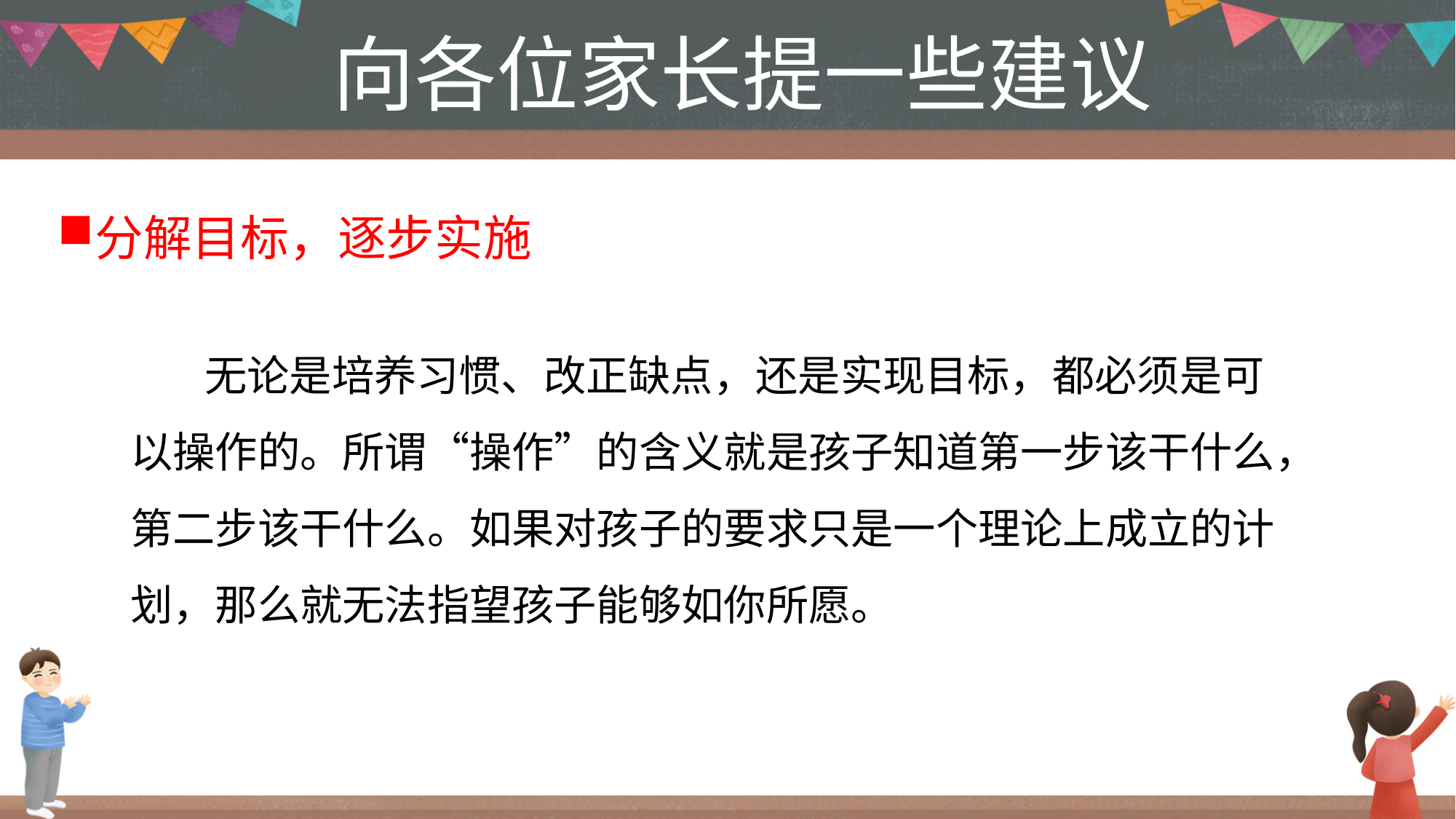

向各位家长提一些建议
分解目标，逐步实施

        无论是培养习惯、改正缺点，还是实现目标，都必须是可以操作的。所谓“操作”的含义就是孩子知道第一步该干什么，第二步该干什么。如果对孩子的要求只是一个理论上成立的计划，那么就无法指望孩子能够如你所愿。